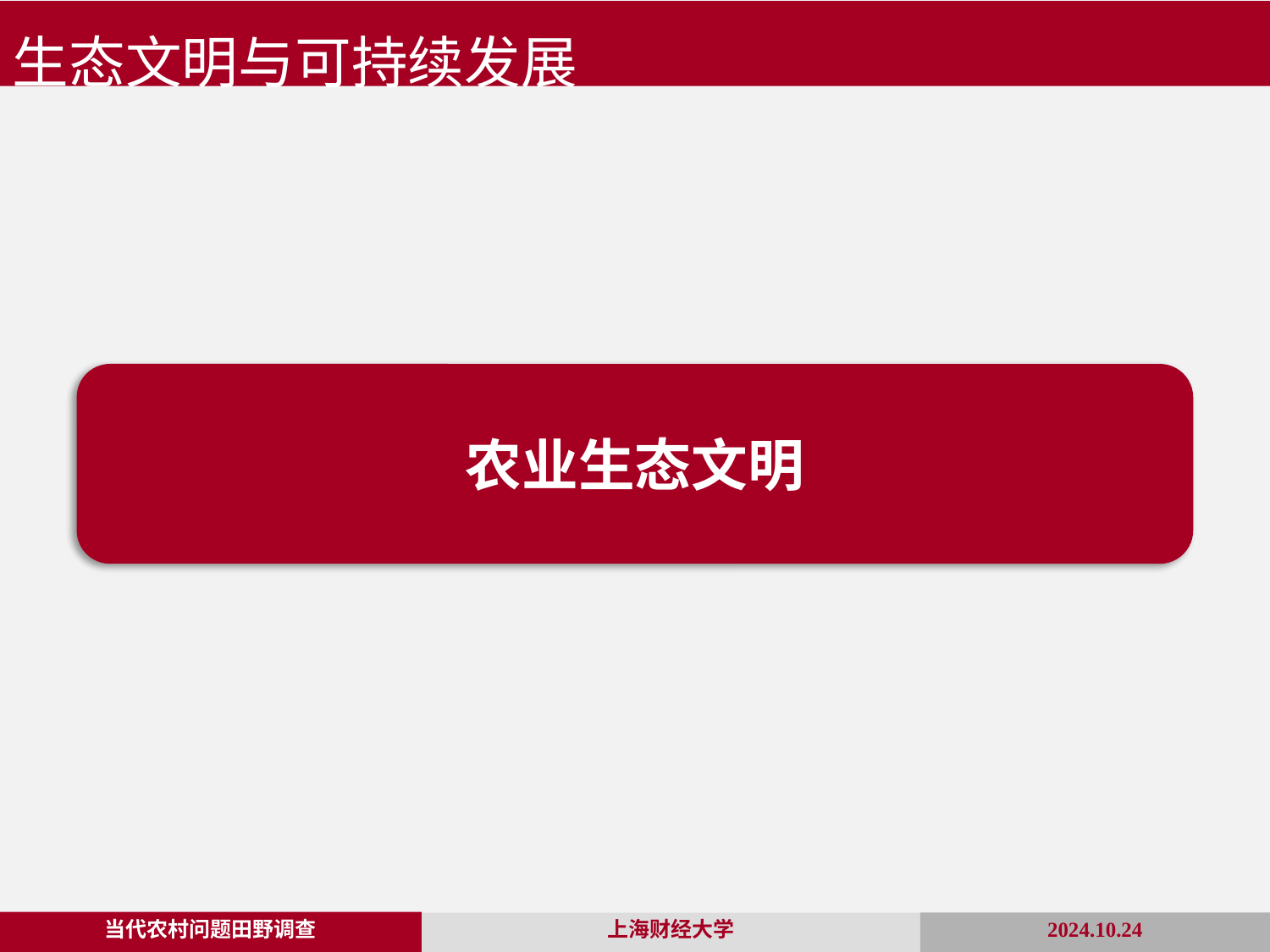

生态文明与可持续发展
农业生态文明
当代农村问题田野调查
2024.10.24
上海财经大学